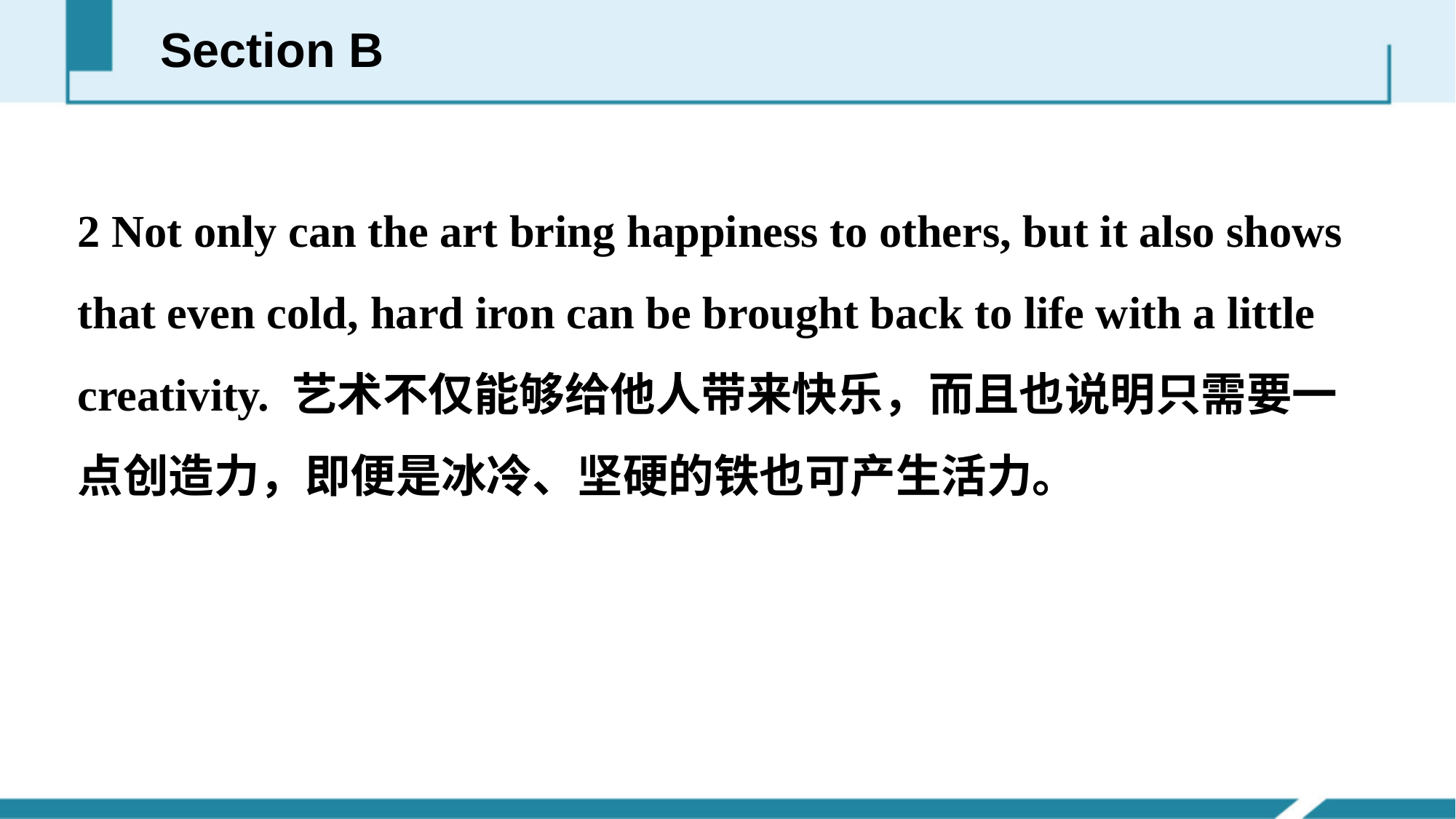

Section B
2 Not only can the art bring happiness to others, but it also shows that even cold, hard iron can be brought back to life with a little creativity. 艺术不仅能够给他人带来快乐，而且也说明只需要一点创造力，即便是冰冷、坚硬的铁也可产生活力。